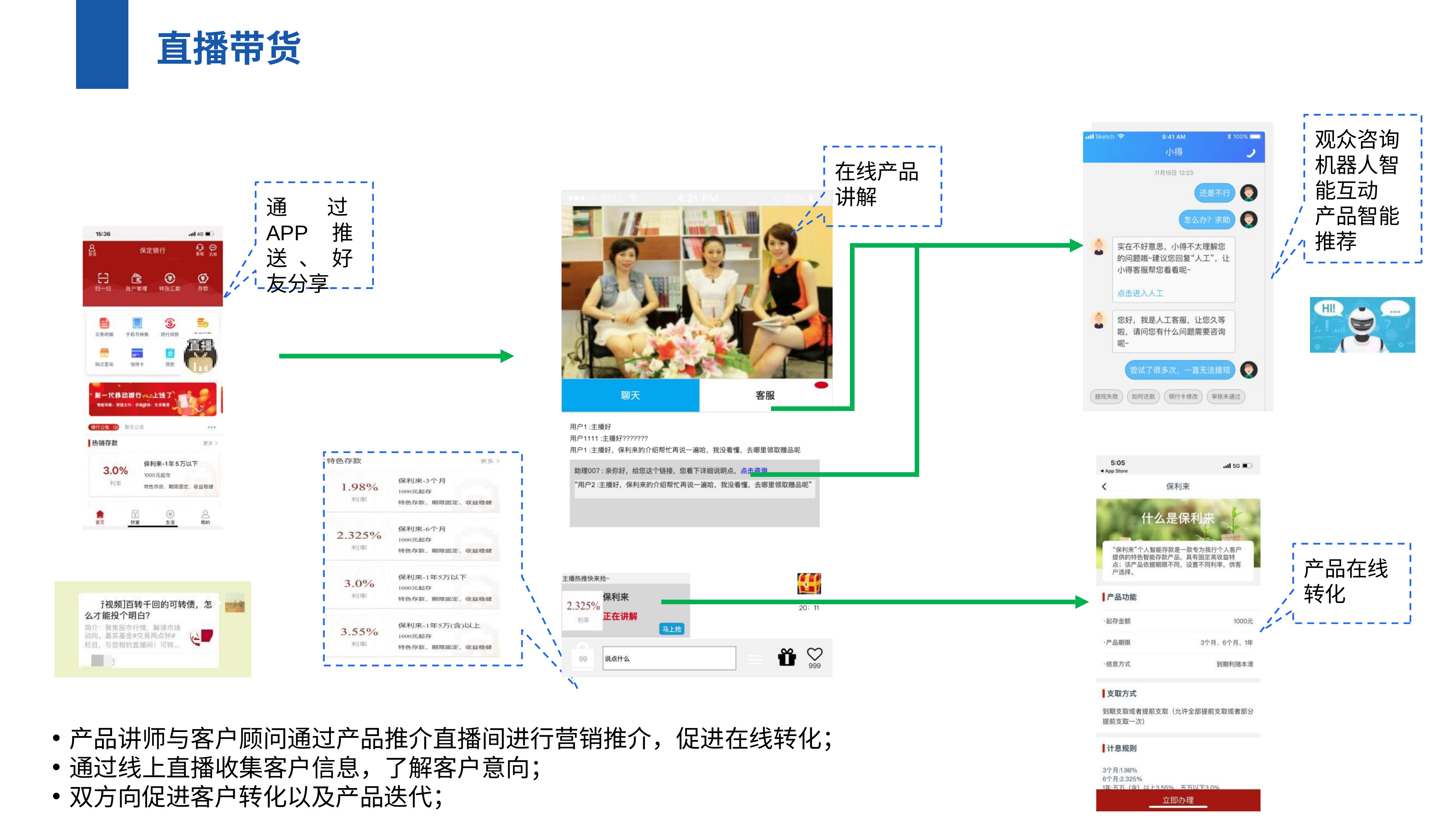

# 直播带货

观众咨询 机器人智 能互动 产品智能 推荐

在线产品 讲解

通过APP 推送、好 友分享

产品在线 转化

产品讲师与客户顾问通过产品推介直播间进行营销推介，促进在线转化；
通过线上直播收集客户信息，了解客户意向；
双方向促进客户转化以及产品迭代；